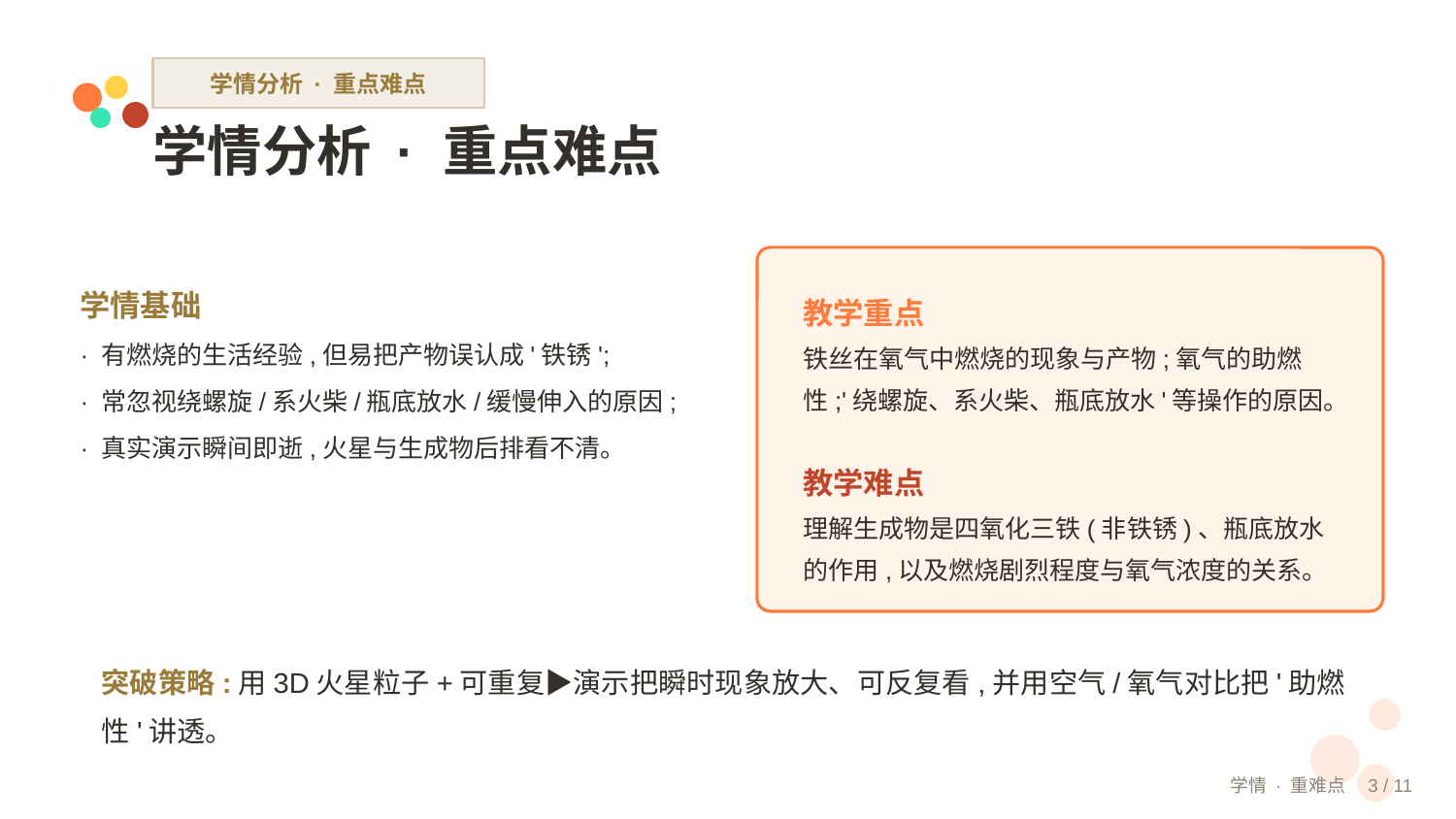

学情分析 · 重点难点

学情分析 · 重点难点

学情基础
· 有燃烧的生活经验,但易把产物误认成'铁锈';
· 常忽视绕螺旋/系火柴/瓶底放水/缓慢伸入的原因;
· 真实演示瞬间即逝,火星与生成物后排看不清。
教学重点
铁丝在氧气中燃烧的现象与产物;氧气的助燃性;'绕螺旋、系火柴、瓶底放水'等操作的原因。

教学难点
理解生成物是四氧化三铁(非铁锈)、瓶底放水的作用,以及燃烧剧烈程度与氧气浓度的关系。
突破策略:用3D火星粒子+可重复▶演示把瞬时现象放大、可反复看,并用空气/氧气对比把'助燃性'讲透。

学情 · 重难点　3 / 11